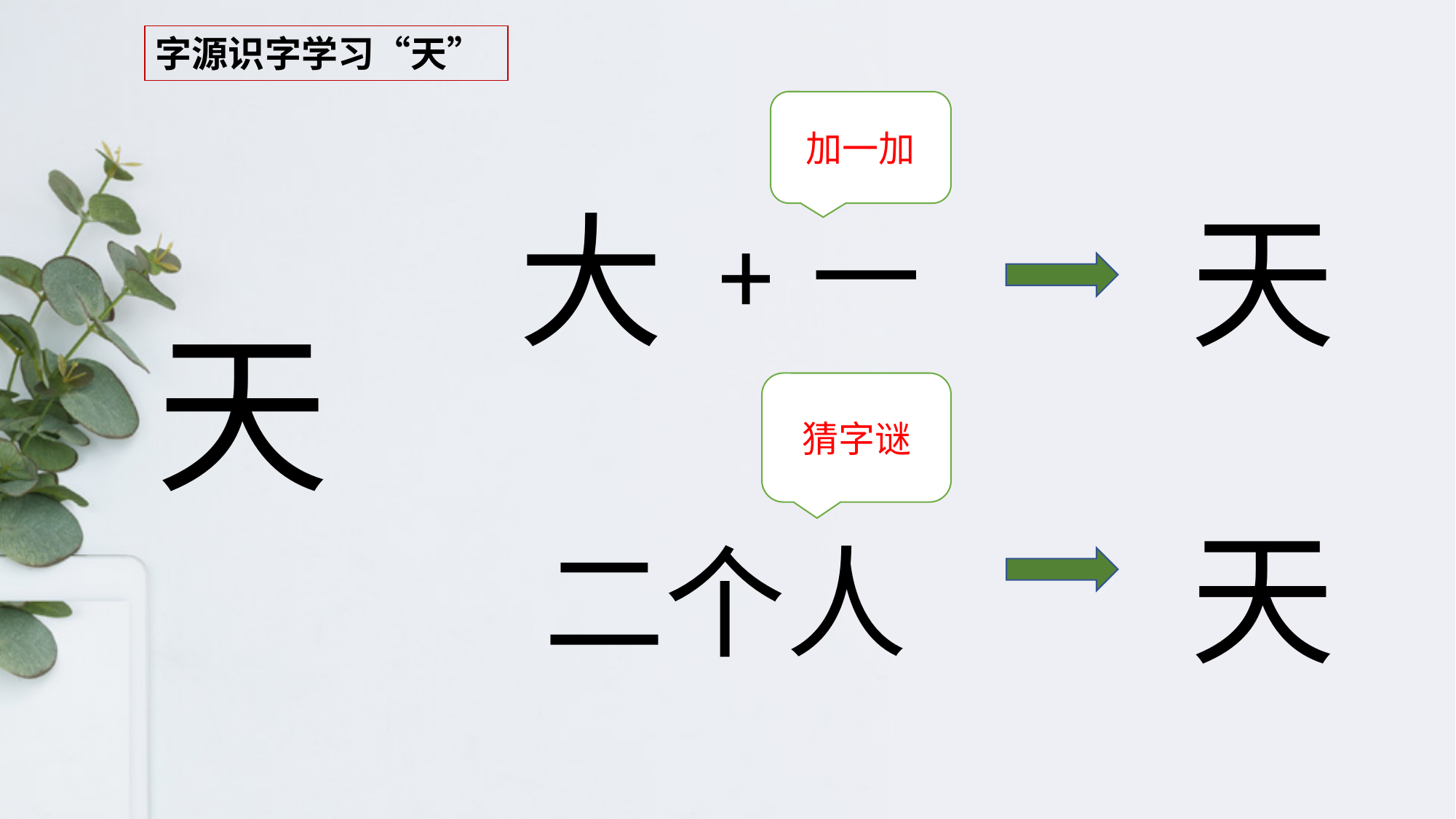

字源识字学习“天”

加一加
大
天
+
一

天
猜字谜
天
二个人